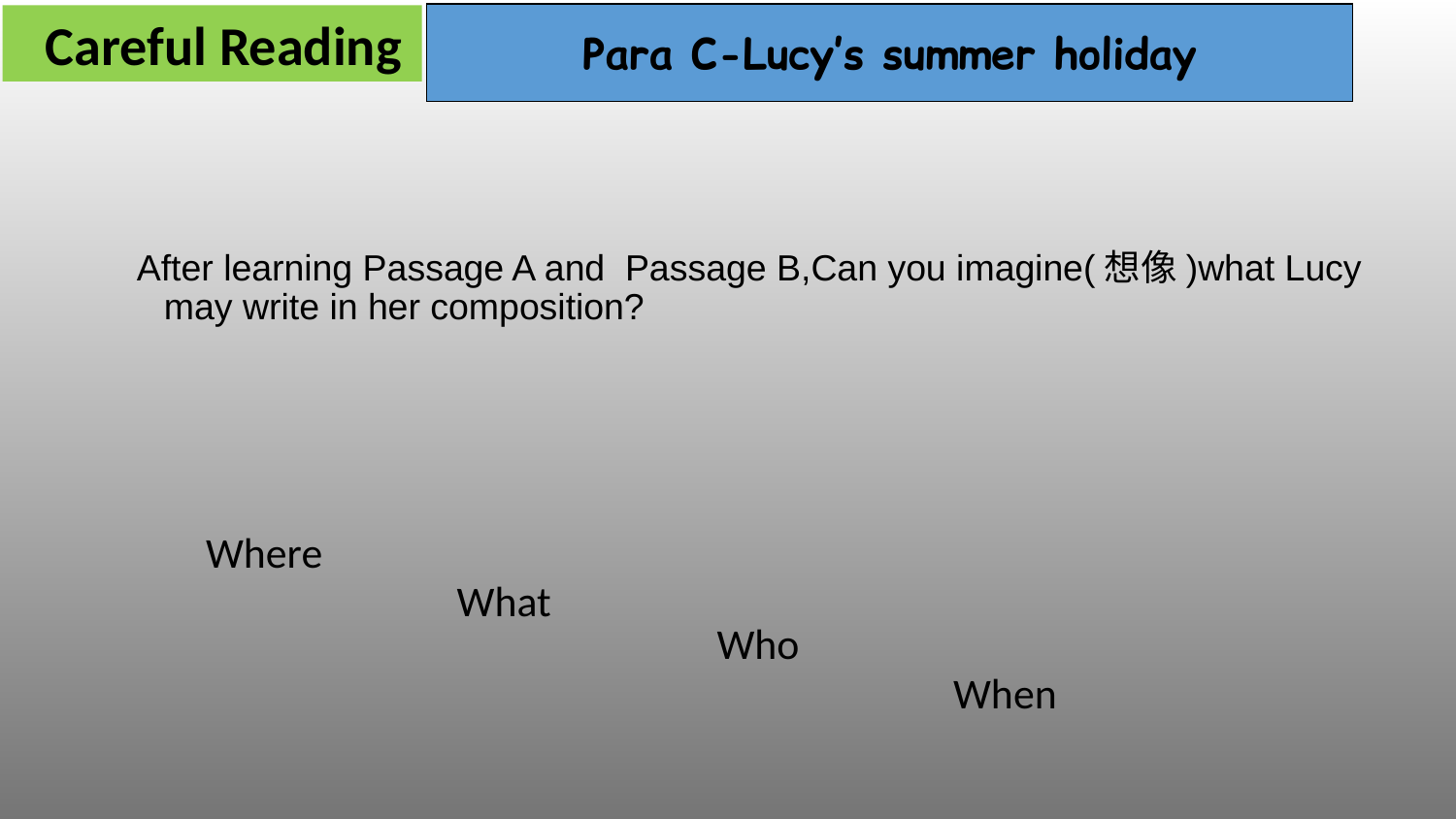

Para C-Lucy’s summer holiday
Careful Reading
After learning Passage A and  Passage B,Can you imagine(想像)what Lucy may write in her composition?
Where
What
Who
When